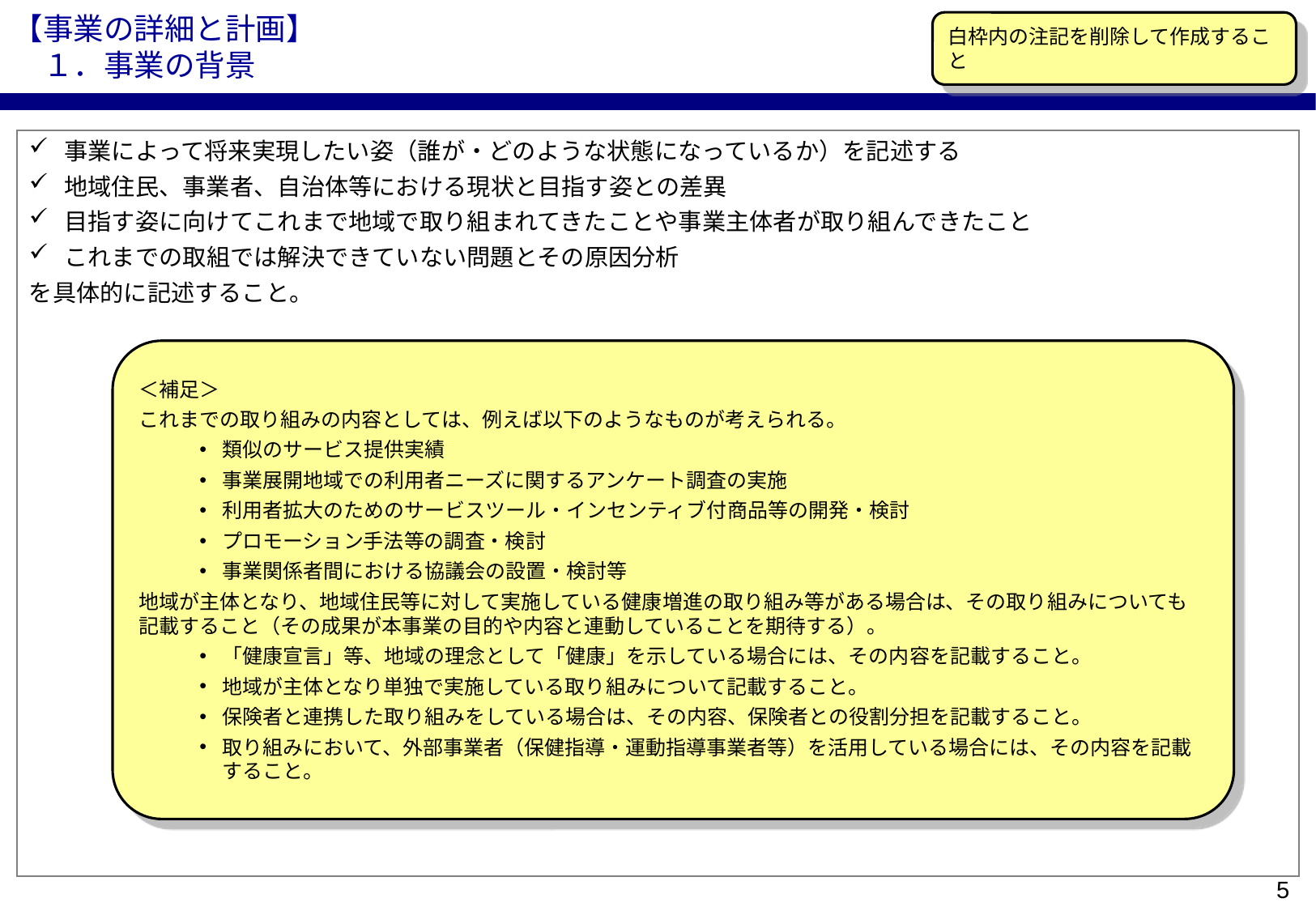

【事業の詳細と計画】
　１．事業の背景
白枠内の注記を削除して作成すること
事業によって将来実現したい姿（誰が・どのような状態になっているか）を記述する
地域住民、事業者、自治体等における現状と目指す姿との差異
目指す姿に向けてこれまで地域で取り組まれてきたことや事業主体者が取り組んできたこと
これまでの取組では解決できていない問題とその原因分析
を具体的に記述すること。

＜補足＞
これまでの取り組みの内容としては、例えば以下のようなものが考えられる。
類似のサービス提供実績
事業展開地域での利用者ニーズに関するアンケート調査の実施
利用者拡大のためのサービスツール・インセンティブ付商品等の開発・検討
プロモーション手法等の調査・検討
事業関係者間における協議会の設置・検討等
地域が主体となり、地域住民等に対して実施している健康増進の取り組み等がある場合は、その取り組みについても記載すること（その成果が本事業の目的や内容と連動していることを期待する）。
「健康宣言」等、地域の理念として「健康」を示している場合には、その内容を記載すること。
地域が主体となり単独で実施している取り組みについて記載すること。
保険者と連携した取り組みをしている場合は、その内容、保険者との役割分担を記載すること。
取り組みにおいて、外部事業者（保健指導・運動指導事業者等）を活用している場合には、その内容を記載すること。